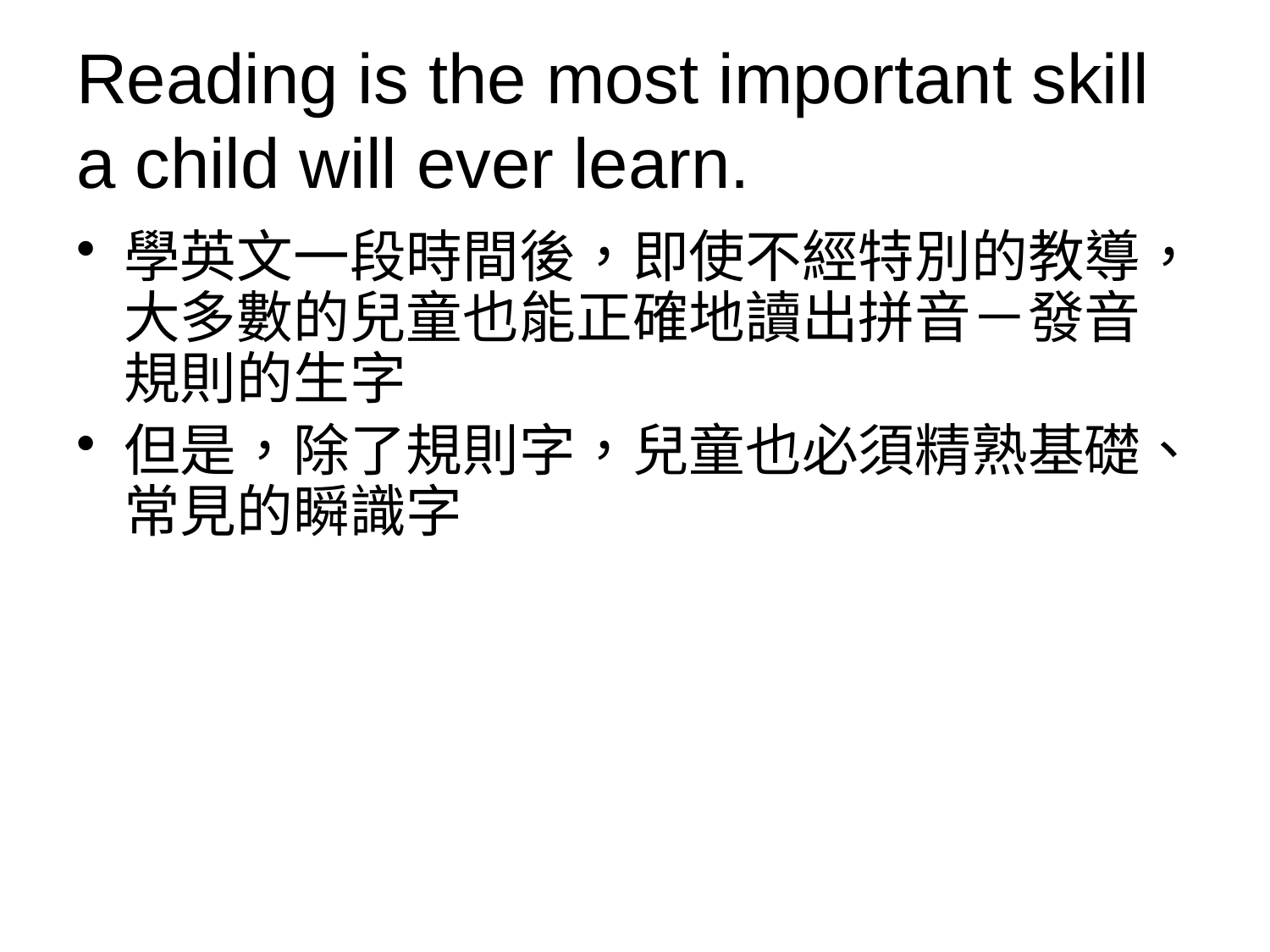

# Reading is the most important skill a child will ever learn.
學英文一段時間後，即使不經特別的教導，大多數的兒童也能正確地讀出拼音－發音規則的生字
但是，除了規則字，兒童也必須精熟基礎、常見的瞬識字